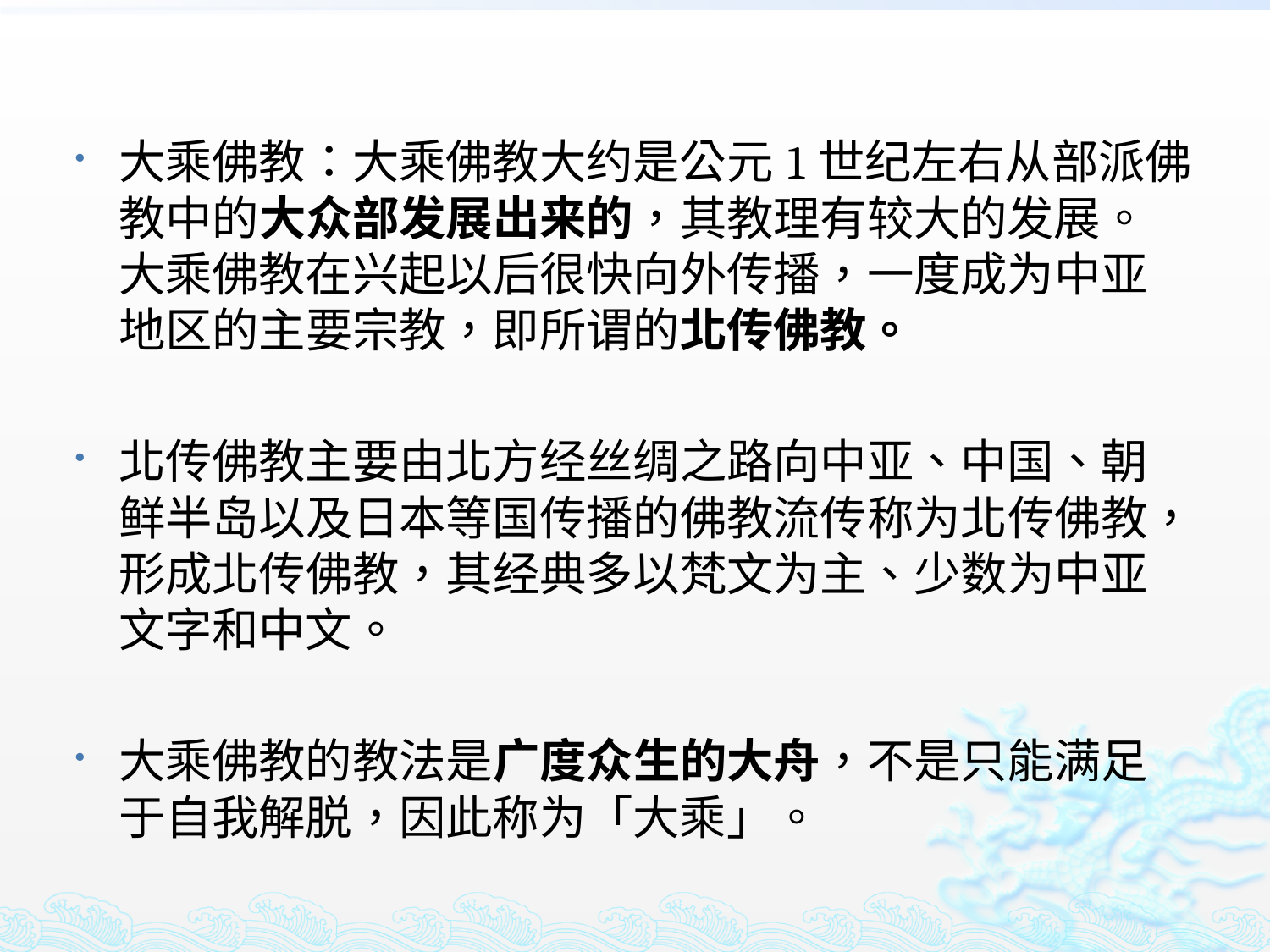

大乘佛教：大乘佛教大约是公元1世纪左右从部派佛教中的大众部发展出来的，其教理有较大的发展。大乘佛教在兴起以后很快向外传播，一度成为中亚地区的主要宗教，即所谓的北传佛教。

北传佛教主要由北方经丝绸之路向中亚、中国、朝鲜半岛以及日本等国传播的佛教流传称为北传佛教，形成北传佛教，其经典多以梵文为主、少数为中亚文字和中文。

大乘佛教的教法是广度众生的大舟，不是只能满足于自我解脱，因此称为「大乘」。